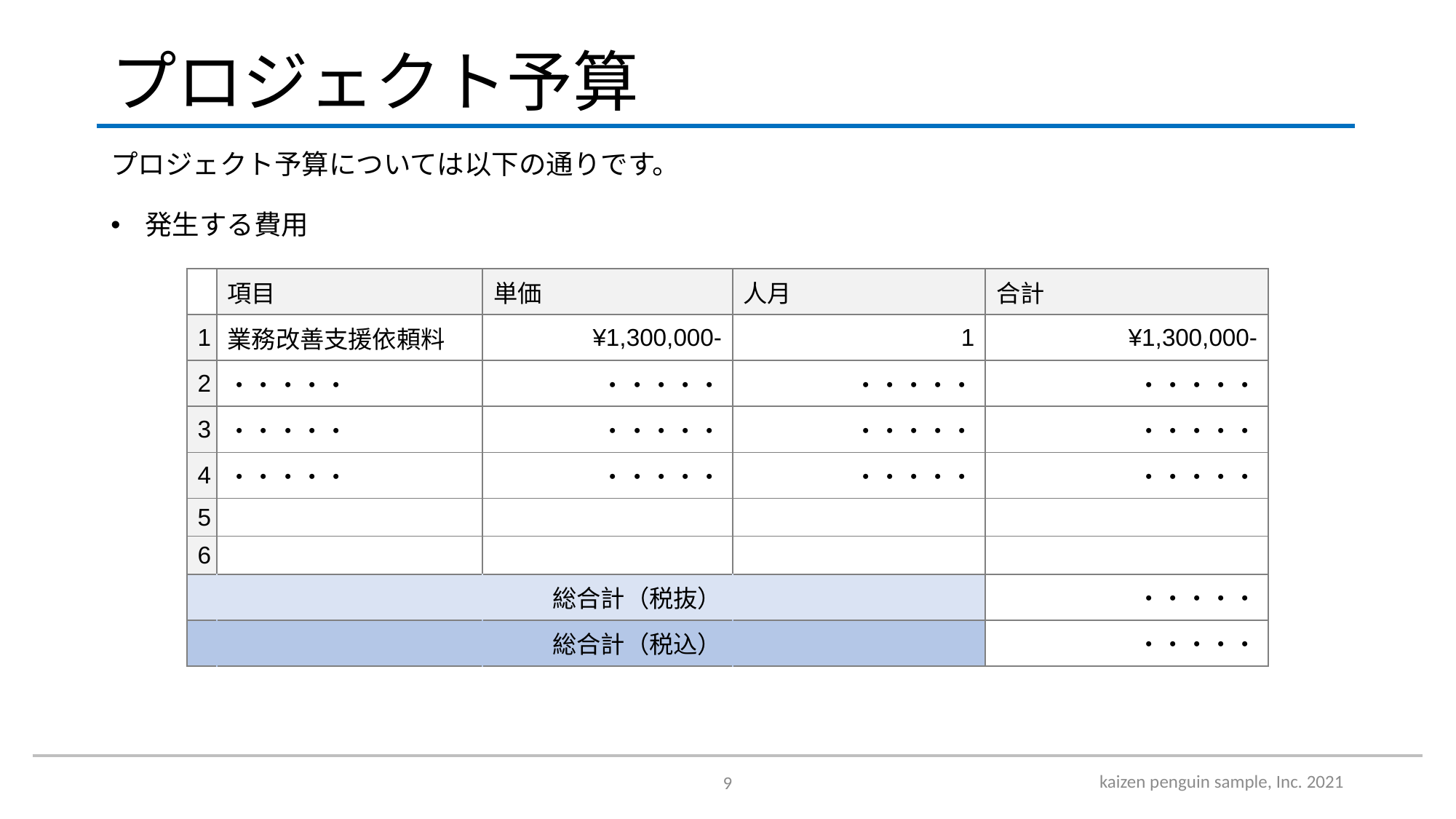

# プロジェクト予算
プロジェクト予算については以下の通りです。
発生する費用
|  | 項目 | 単価 | 人月 | 合計 |
| --- | --- | --- | --- | --- |
| 1 | 業務改善支援依頼料 | ¥1,300,000- | 1 | ¥1,300,000- |
| 2 | ・・・・・ | ・・・・・ | ・・・・・ | ・・・・・ |
| 3 | ・・・・・ | ・・・・・ | ・・・・・ | ・・・・・ |
| 4 | ・・・・・ | ・・・・・ | ・・・・・ | ・・・・・ |
| 5 |  |  |  |  |
| 6 |  |  |  |  |
|  |  | 総合計（税抜） |  | ・・・・・ |
|  |  | 総合計（税込） |  | ・・・・・ |
kaizen penguin sample, Inc. 2021
9